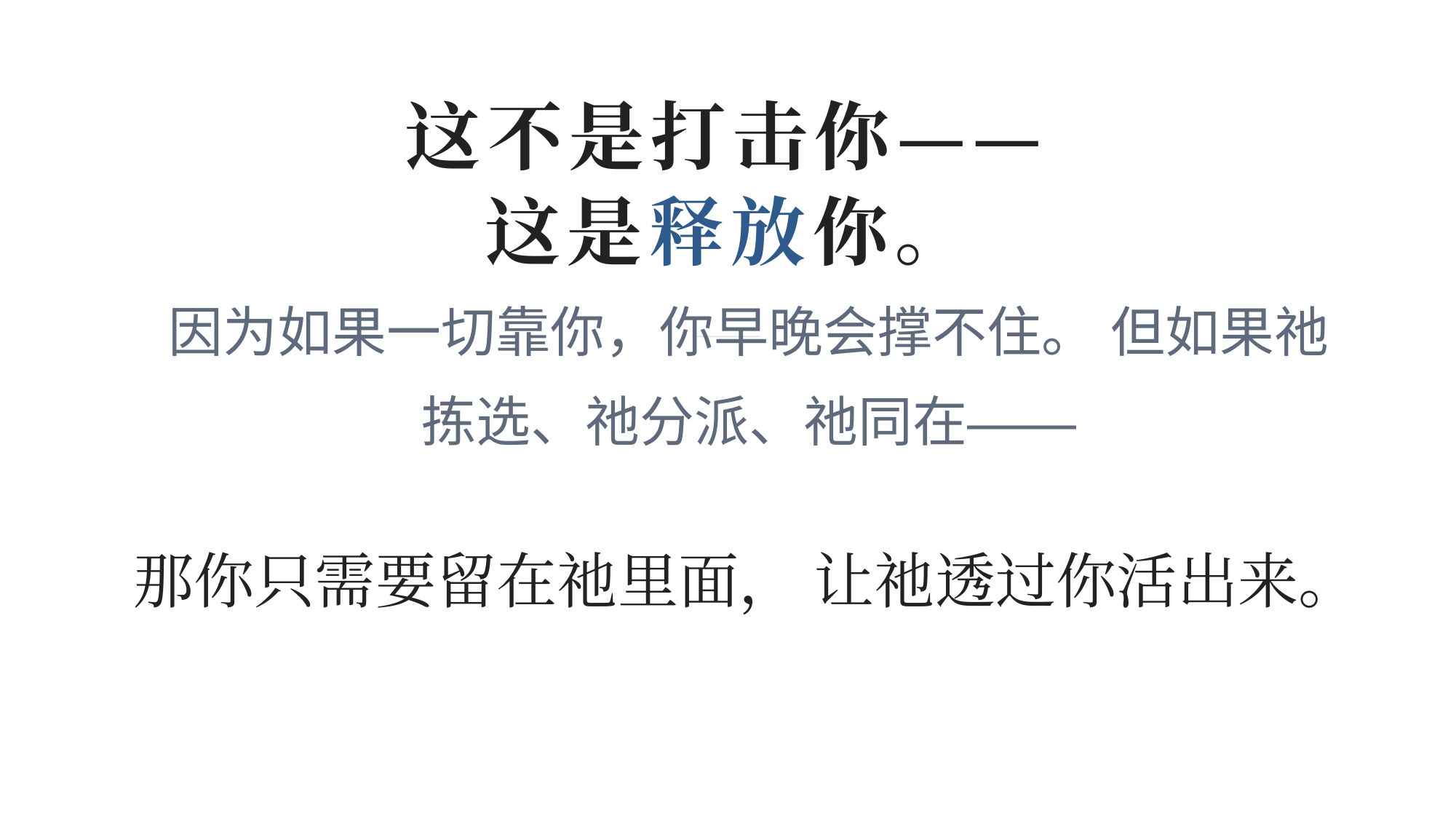

这不是打击你—— 这是释放你。
因为如果一切靠你，你早晚会撑不住。 但如果祂拣选、祂分派、祂同在——

那你只需要留在祂里面， 让祂透过你活出来。